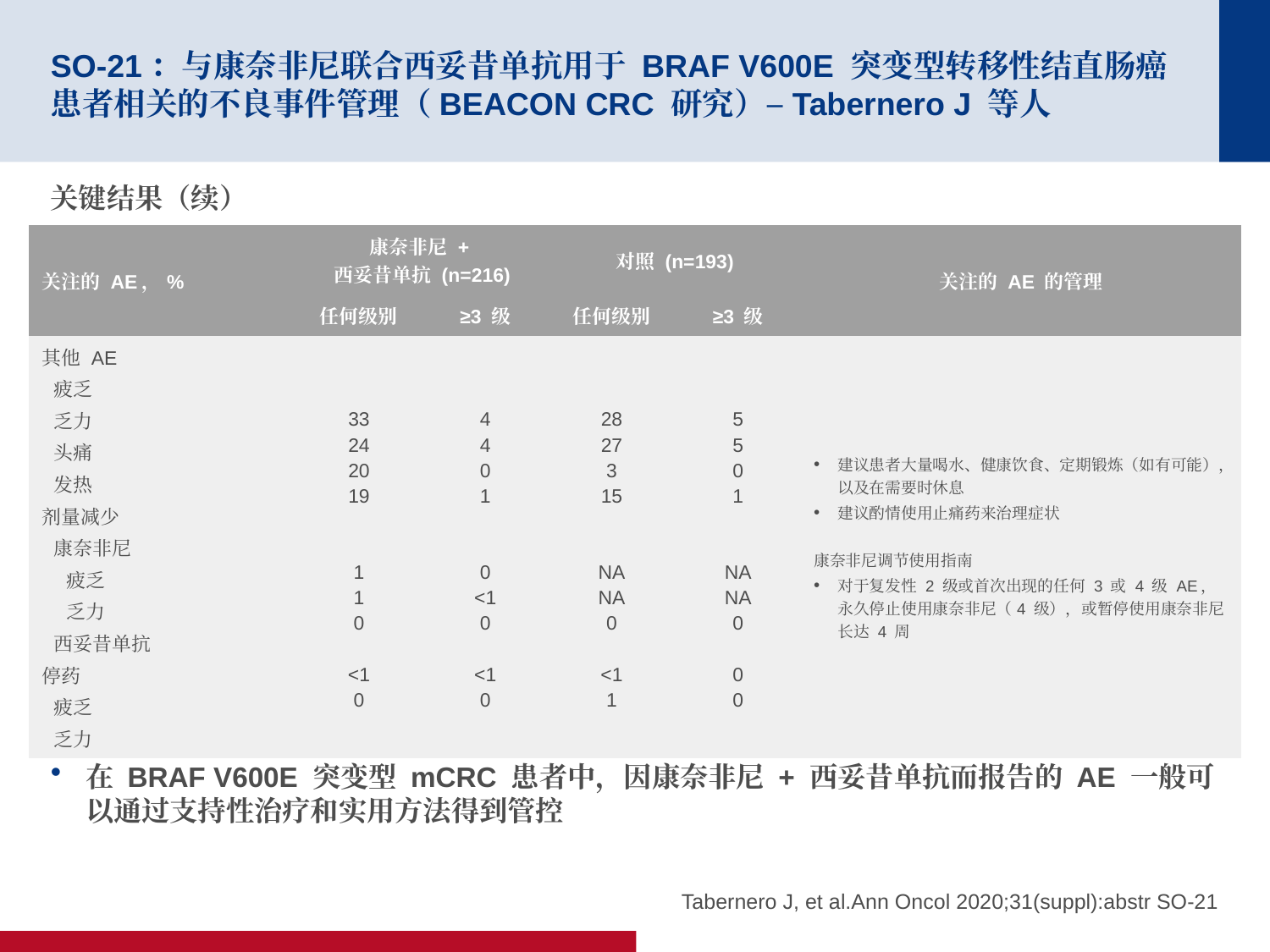

# SO-21：与康奈非尼联合西妥昔单抗用于 BRAF V600E 突变型转移性结直肠癌患者相关的不良事件管理（BEACON CRC 研究）–Tabernero J 等人
关键结果（续）
结论
在 BRAF V600E 突变型 mCRC 患者中，因康奈非尼 + 西妥昔单抗而报告的 AE 一般可以通过支持性治疗和实用方法得到管控
| 关注的 AE，% | 康奈非尼 + 西妥昔单抗 (n=216) |  | 对照 (n=193) |  | 关注的 AE 的管理 |
| --- | --- | --- | --- | --- | --- |
|  | 任何级别 | ≥3 级 | 任何级别 | ≥3 级 |  |
| 其他 AE 疲乏 乏力 头痛 发热 剂量减少 康奈非尼 疲乏 乏力 西妥昔单抗 停药 疲乏 乏力 | 33 24 20 19 1 1 0 <1 0 | 4 4 0 1 0 <1 0 <1 0 | 28 27 3 15 NA NA 0 <1 1 | 5 5 0 1 NA NA 0 0 0 | 建议患者大量喝水、健康饮食、定期锻炼（如有可能），以及在需要时休息 建议酌情使用止痛药来治理症状 康奈非尼调节使用指南 对于复发性 2 级或首次出现的任何 3 或 4 级 AE，永久停止使用康奈非尼（4 级），或暂停使用康奈非尼长达 4 周 |
Tabernero J, et al.Ann Oncol 2020;31(suppl):abstr SO-21